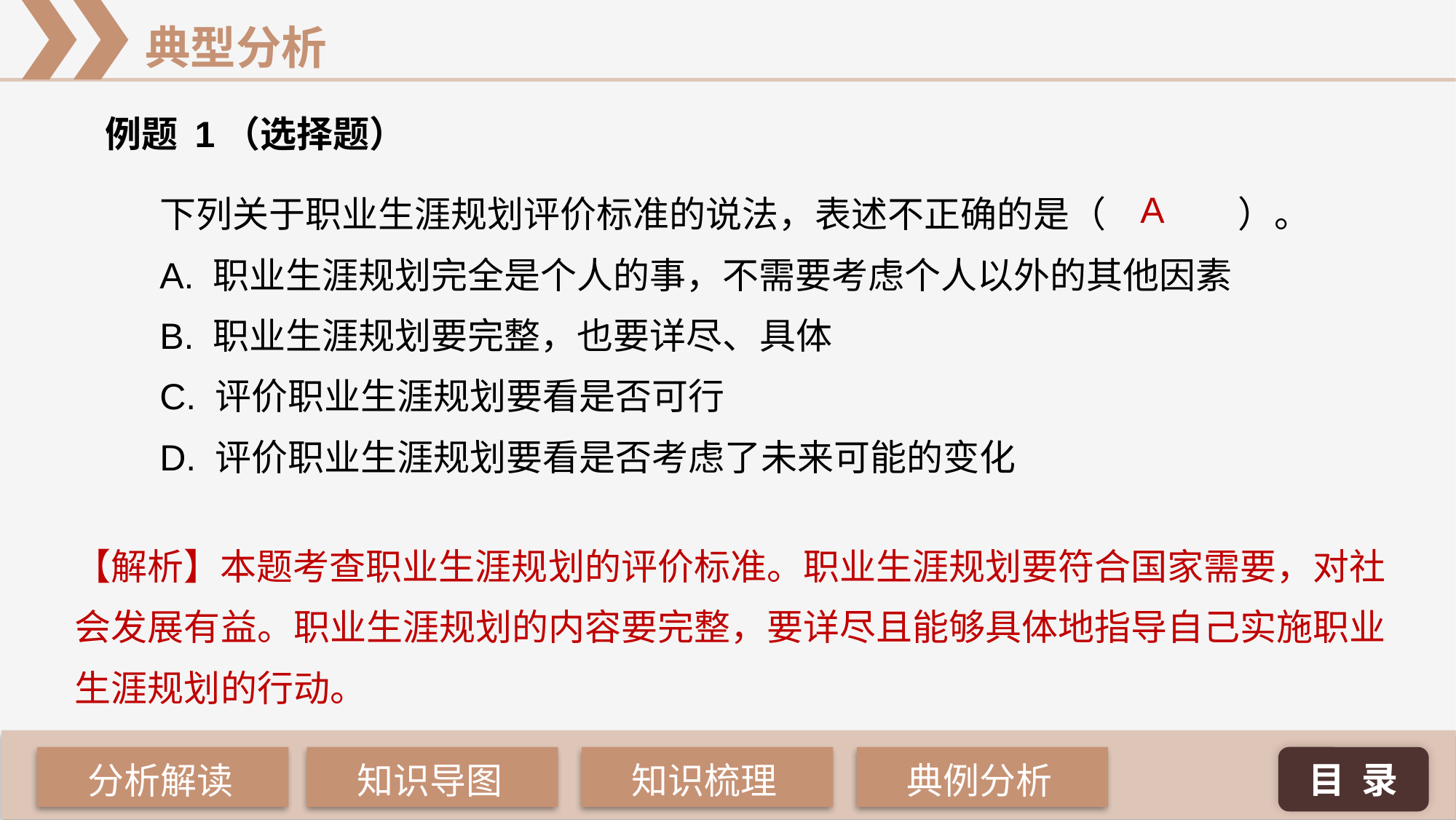

例题 1（选择题）
A
下列关于职业生涯规划评价标准的说法，表述不正确的是（	     ）。
A. 职业生涯规划完全是个人的事，不需要考虑个人以外的其他因素
B. 职业生涯规划要完整，也要详尽、具体
C. 评价职业生涯规划要看是否可行
D. 评价职业生涯规划要看是否考虑了未来可能的变化
【解析】本题考查职业生涯规划的评价标准。职业生涯规划要符合国家需要，对社会发展有益。职业生涯规划的内容要完整，要详尽且能够具体地指导自己实施职业生涯规划的行动。